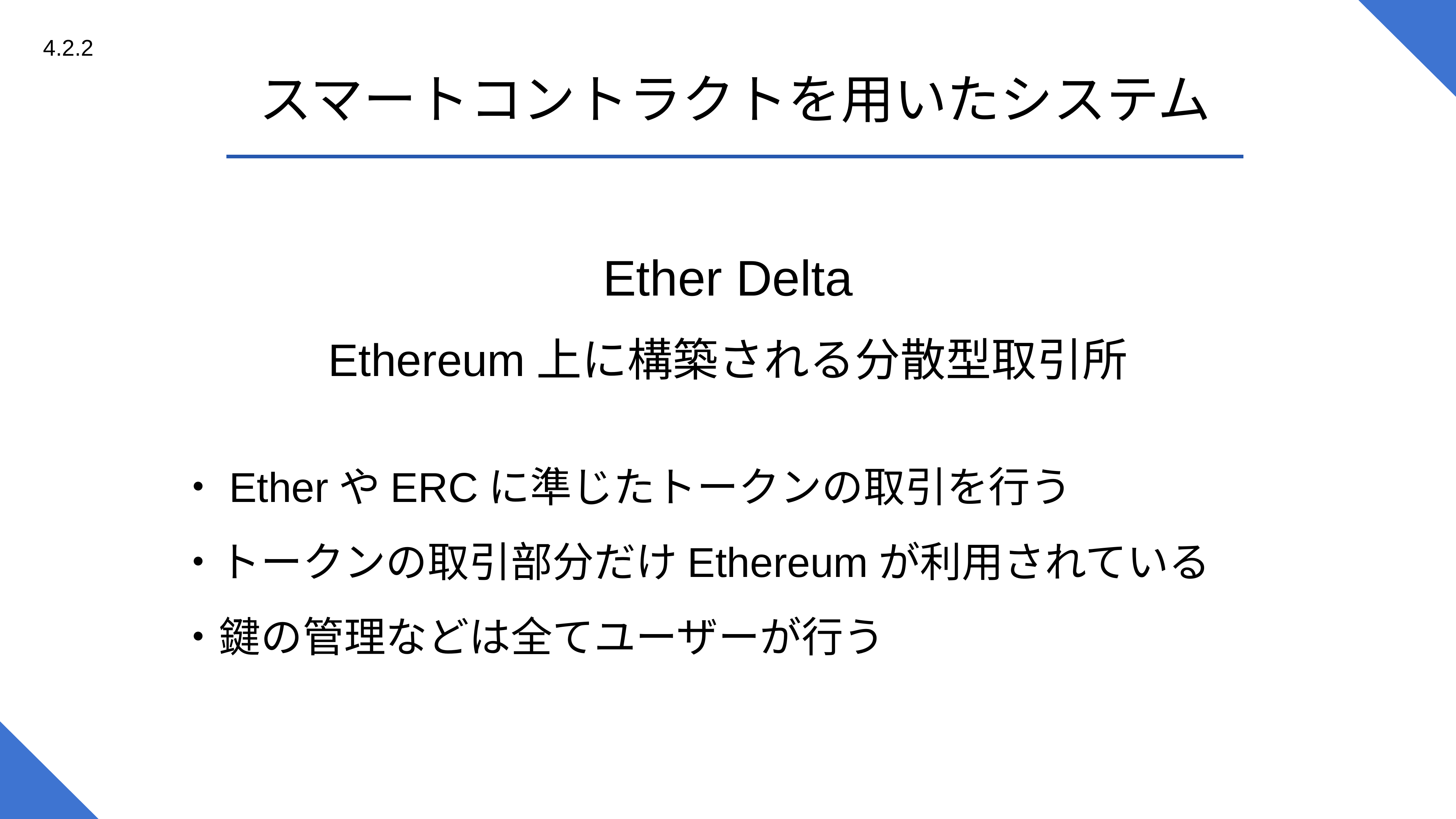

4.2.2
スマートコントラクトを用いたシステム
Ether Delta
Ethereum上に構築される分散型取引所
・EtherやERCに準じたトークンの取引を行う
・トークンの取引部分だけEthereumが利用されている
・鍵の管理などは全てユーザーが行う
71